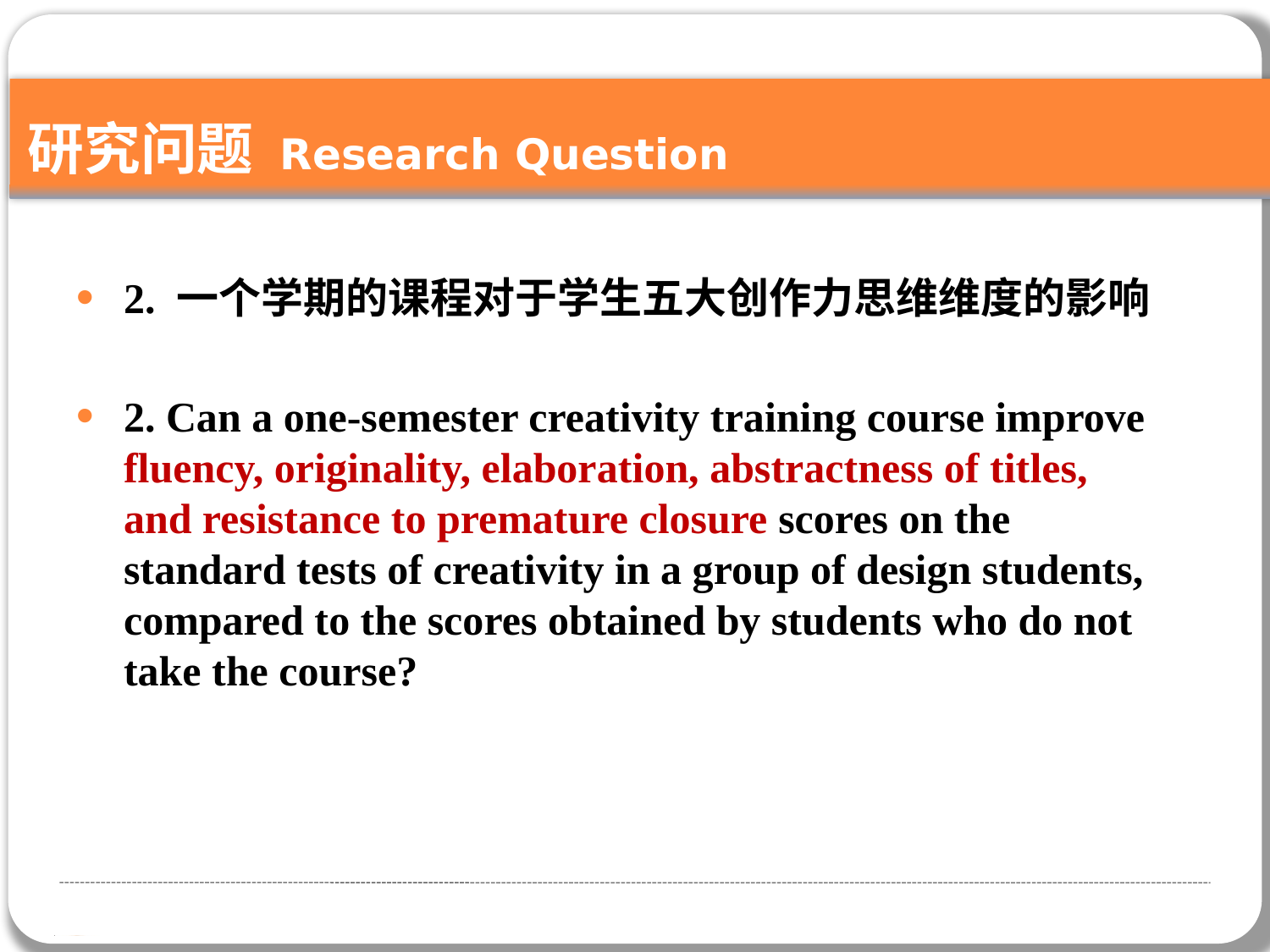

研究问题 Research Question

2. 一个学期的课程对于学生五大创作力思维维度的影响

2. Can a one-semester creativity training course improve fluency, originality, elaboration, abstractness of titles, and resistance to premature closure scores on the standard tests of creativity in a group of design students, compared to the scores obtained by students who do not take the course?